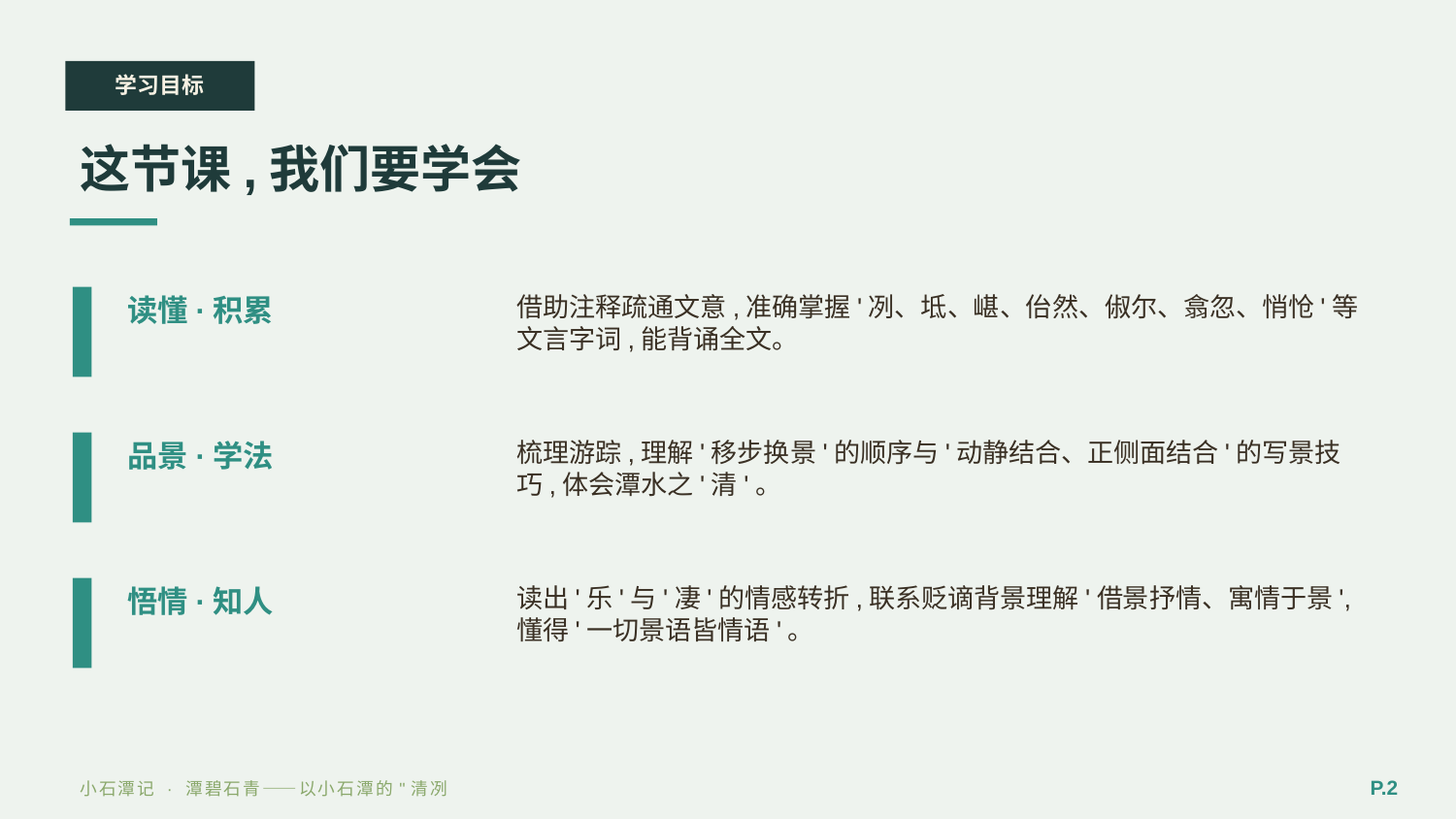

学习目标

这节课,我们要学会

读懂·积累
借助注释疏通文意,准确掌握'冽、坻、嵁、佁然、俶尔、翕忽、悄怆'等文言字词,能背诵全文。

品景·学法
梳理游踪,理解'移步换景'的顺序与'动静结合、正侧面结合'的写景技巧,体会潭水之'清'。

悟情·知人
读出'乐'与'凄'的情感转折,联系贬谪背景理解'借景抒情、寓情于景',懂得'一切景语皆情语'。

P.2
小石潭记 · 潭碧石青——以小石潭的"清冽